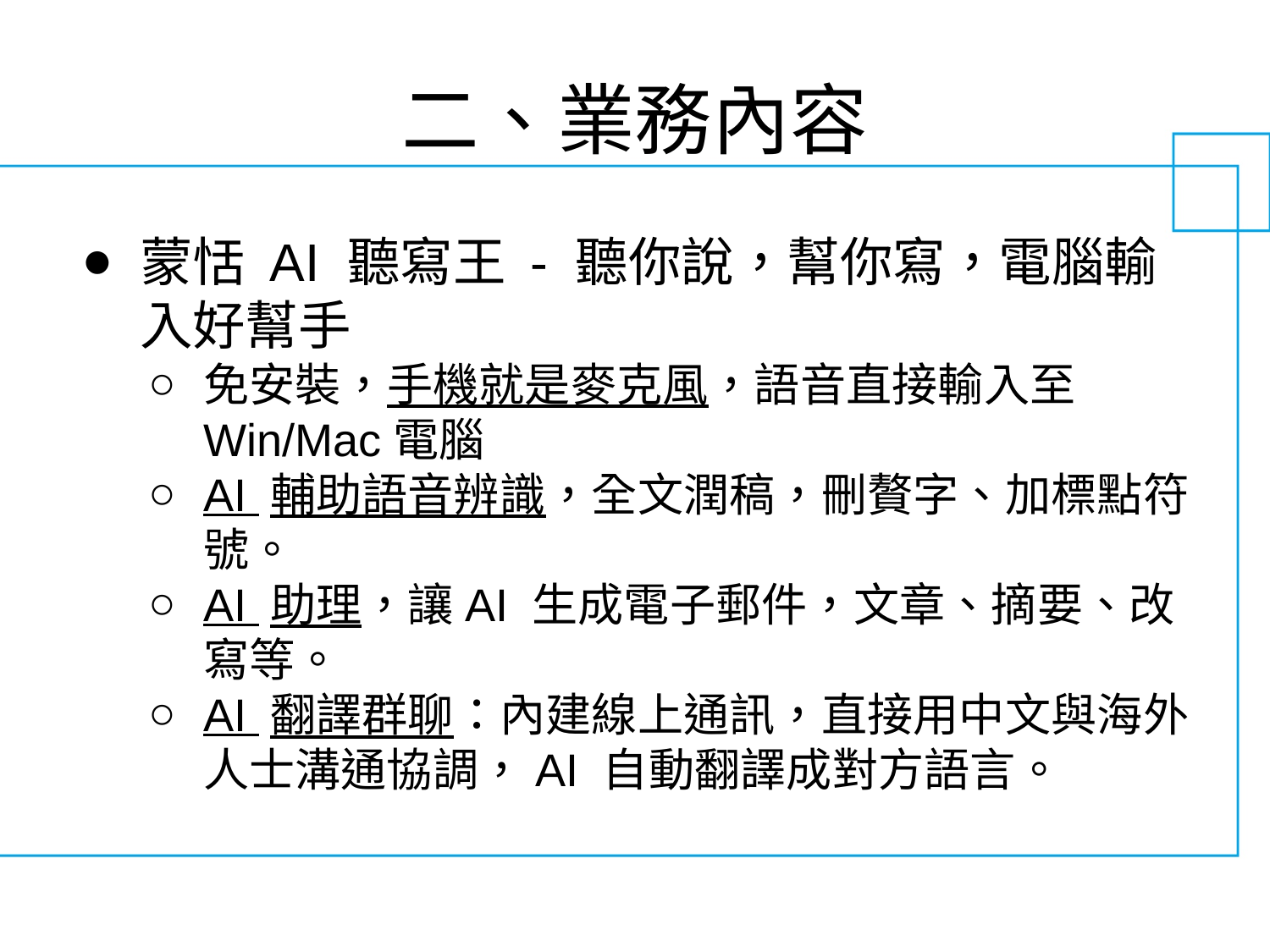

# 二、業務內容
蒙恬 AI 聽寫王 - 聽你說，幫你寫，電腦輸入好幫手
免安裝，手機就是麥克風，語音直接輸入至Win/Mac電腦
AI 輔助語音辨識，全文潤稿，刪贅字、加標點符號。
AI 助理，讓AI 生成電子郵件，文章、摘要、改寫等。
AI 翻譯群聊：內建線上通訊，直接用中文與海外人士溝通協調，AI 自動翻譯成對方語言。